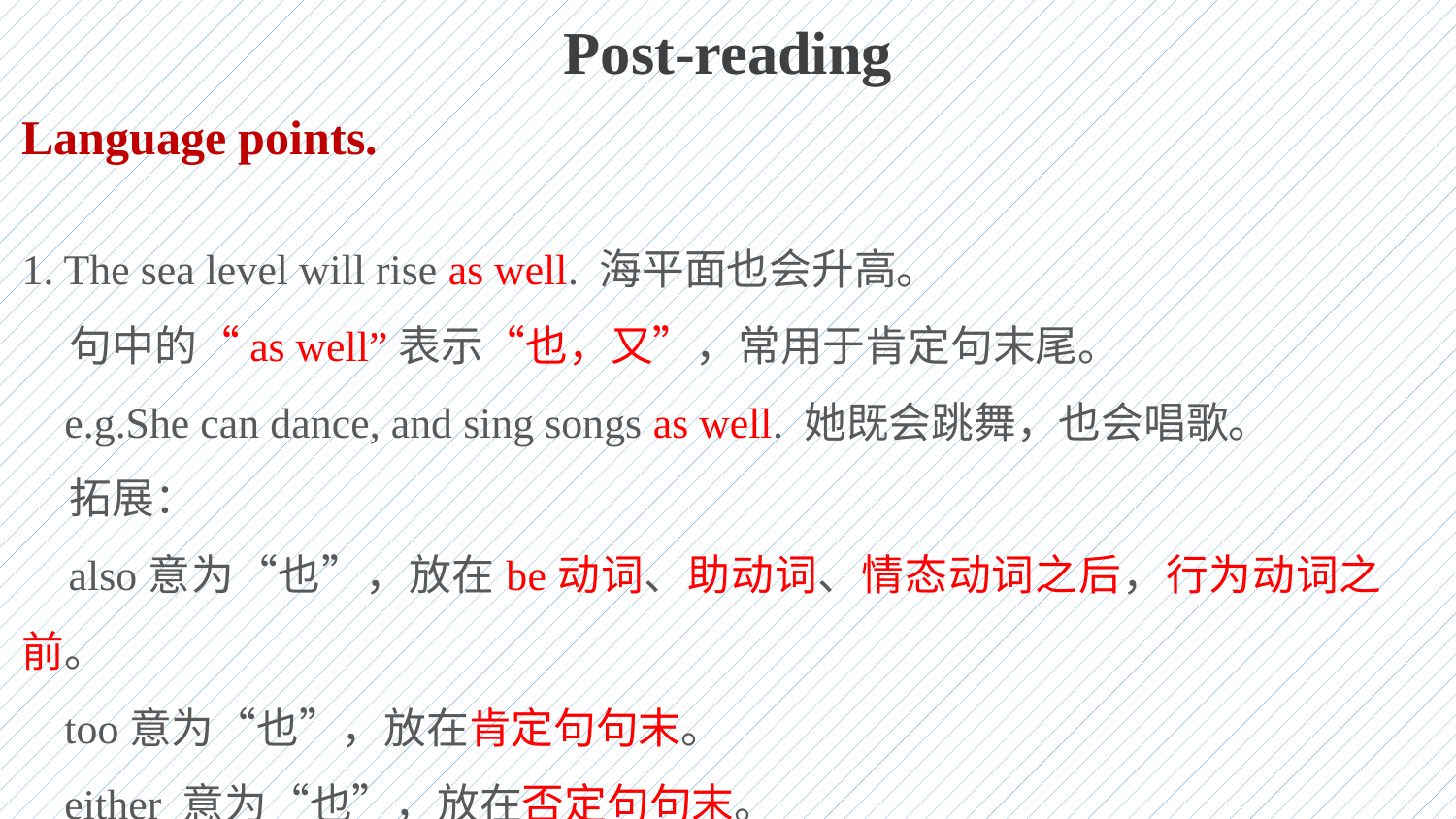

Post-reading
Language points.
1. The sea level will rise as well. 海平面也会升高。
    句中的“as well”表示“也，又”，常用于肯定句末尾。
    e.g.She can dance, and sing songs as well. 她既会跳舞，也会唱歌。
    拓展：
    also意为“也”，放在be动词、助动词、情态动词之后，行为动词之前。
    too意为“也”，放在肯定句句末。
    either 意为“也”，放在否定句句末。